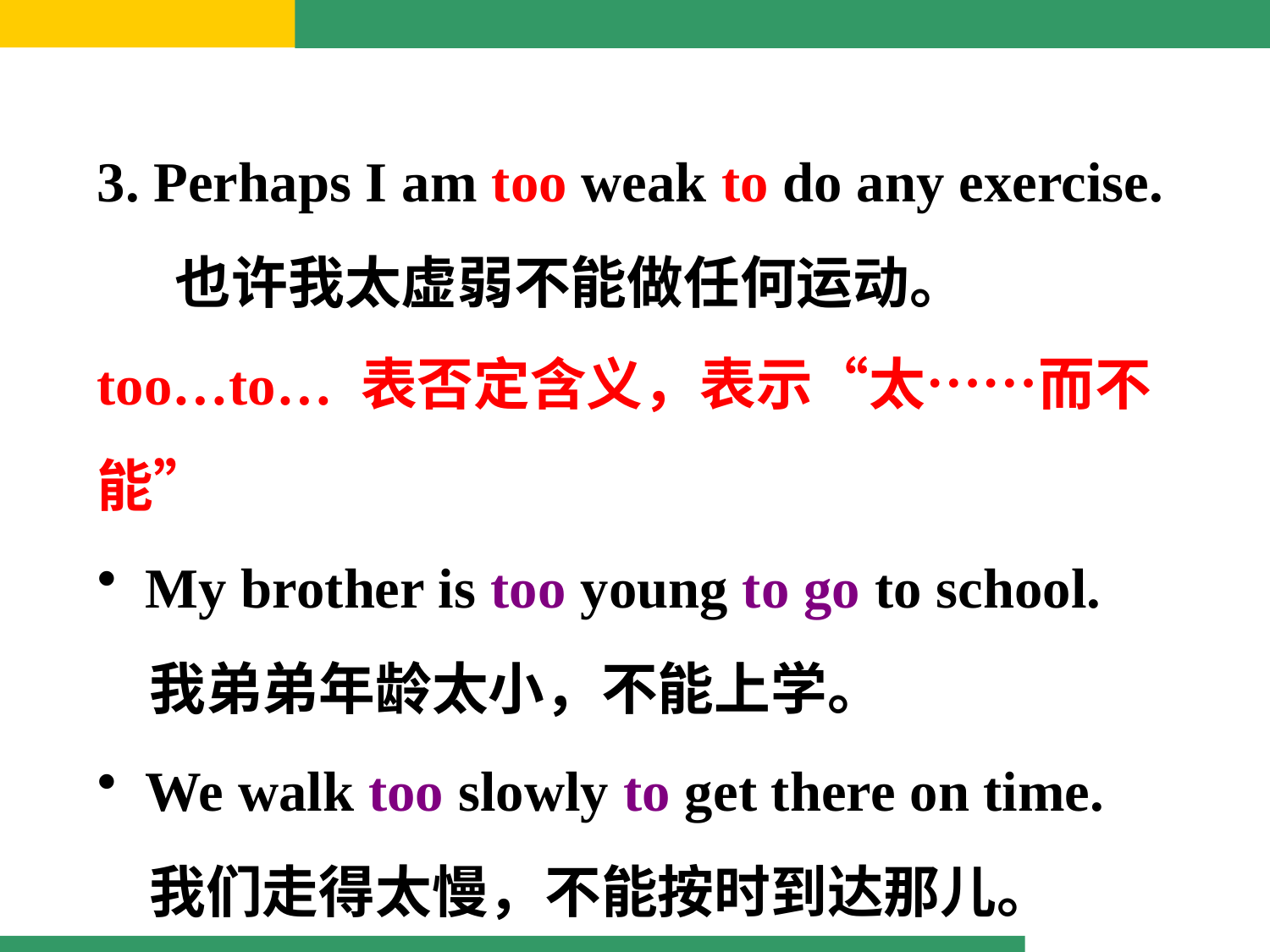

3. Perhaps I am too weak to do any exercise.
     也许我太虚弱不能做任何运动。
too…to… 表否定含义，表示“太……而不能”
  My brother is too young to go to school.
   我弟弟年龄太小，不能上学。
  We walk too slowly to get there on time.
   我们走得太慢，不能按时到达那儿。